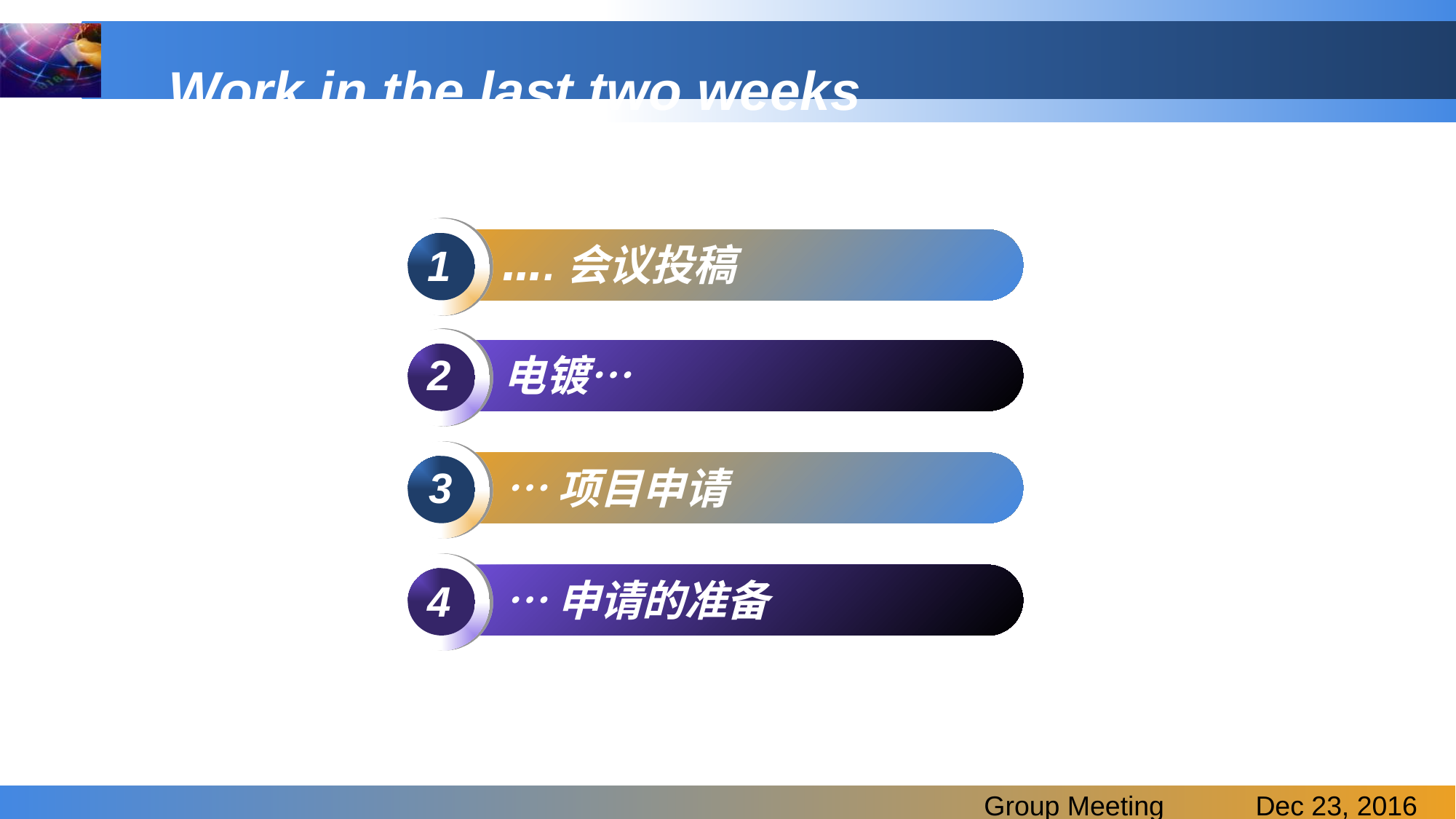

# Work in the last two weeks

….会议投稿
1

电镀…
2

…项目申请
3

…申请的准备
4